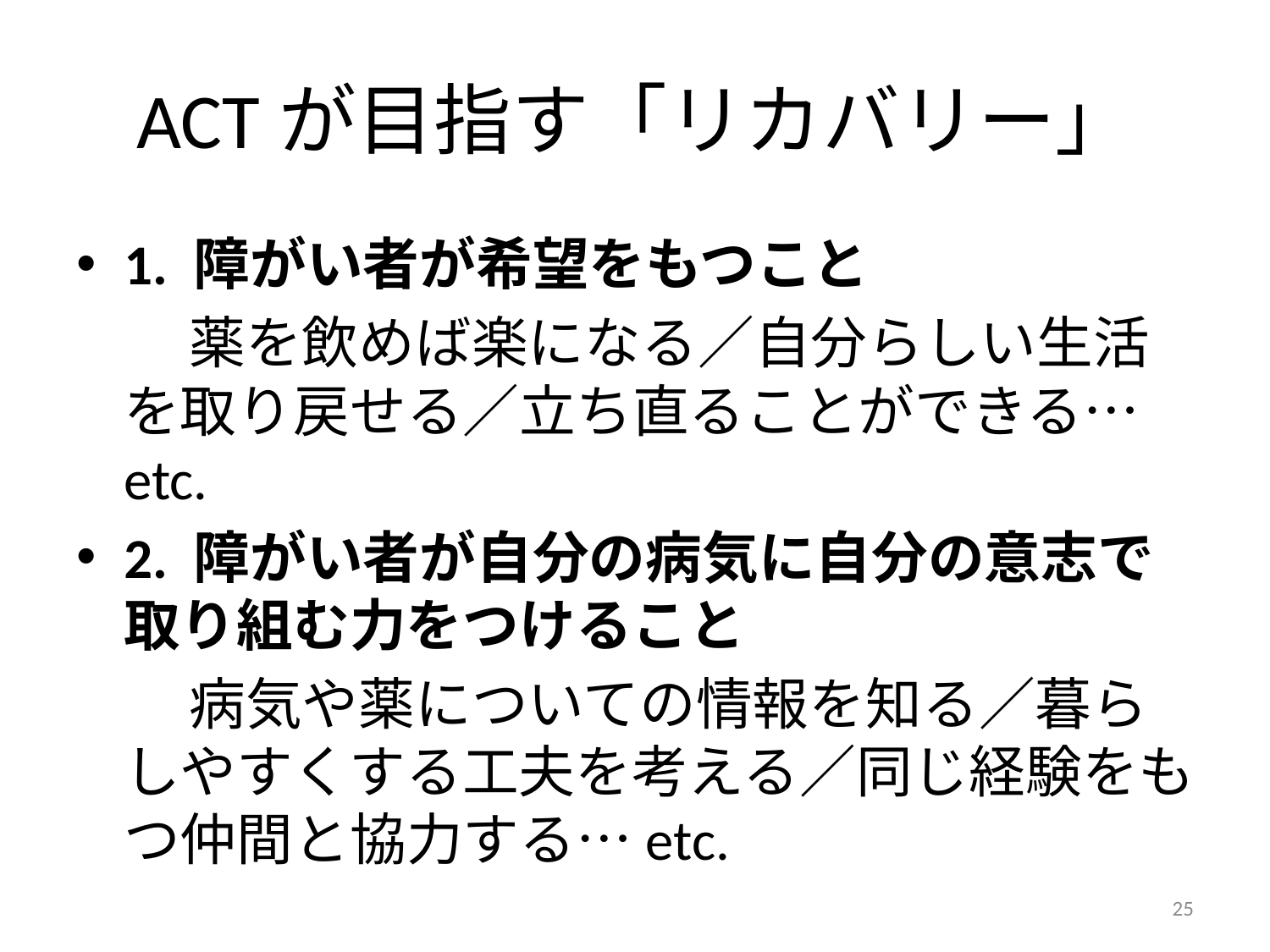

# ACTが目指す「リカバリー」
1. 障がい者が希望をもつこと
　　薬を飲めば楽になる／自分らしい生活を取り戻せる／立ち直ることができる…etc.
2. 障がい者が自分の病気に自分の意志で取り組む力をつけること
　　病気や薬についての情報を知る／暮らしやすくする工夫を考える／同じ経験をもつ仲間と協力する…etc.

25